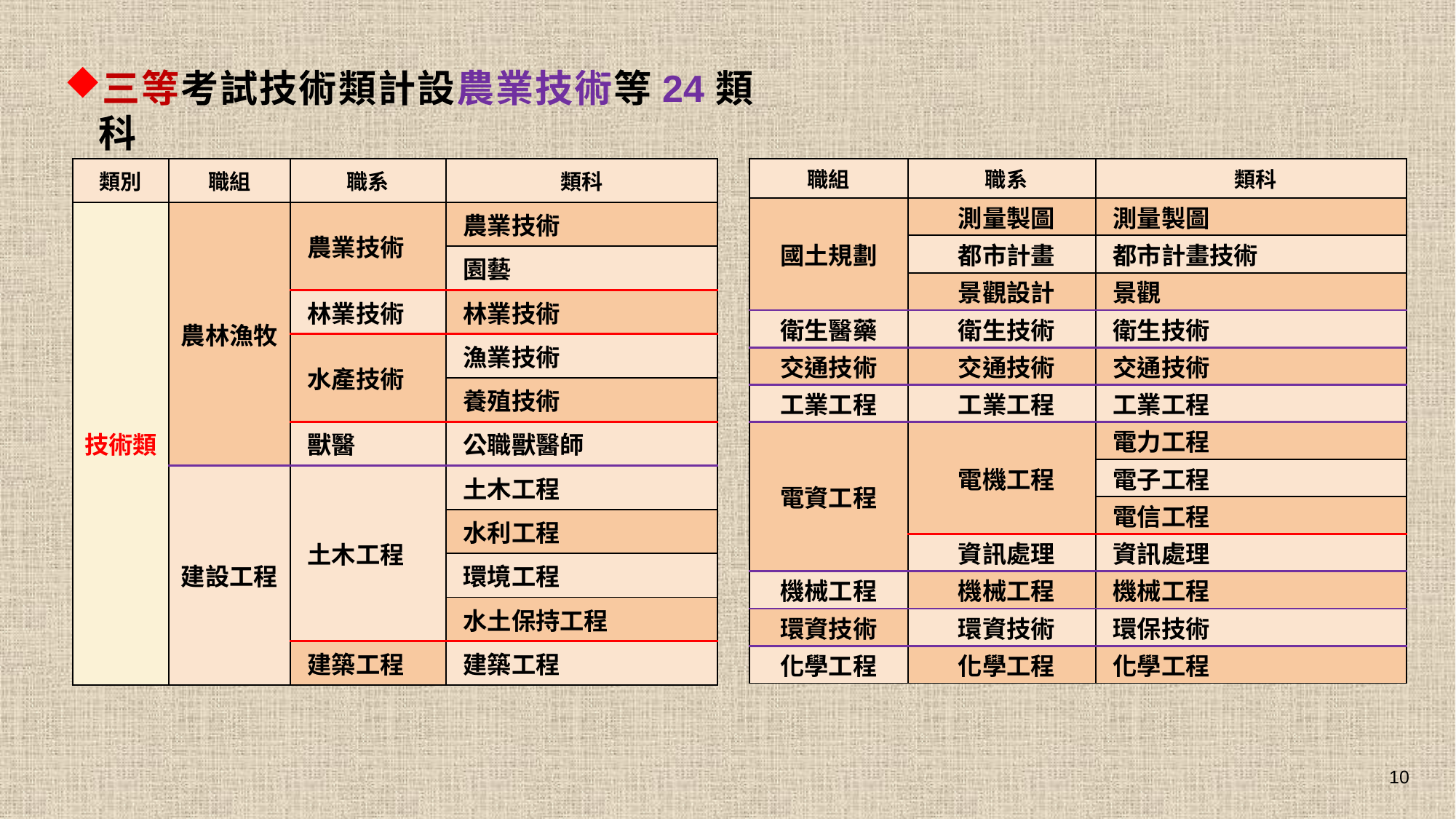

三等考試技術類計設農業技術等24類科
| 類別 | 職組 | 職系 | 類科 |
| --- | --- | --- | --- |
| 技術類 | 農林漁牧 | 農業技術 | 農業技術 |
|  |  |  | 園藝 |
|  |  | 林業技術 | 林業技術 |
|  |  | 水產技術 | 漁業技術 |
|  |  |  | 養殖技術 |
|  |  | 獸醫 | 公職獸醫師 |
|  | 建設工程 | 土木工程 | 土木工程 |
|  |  |  | 水利工程 |
|  |  |  | 環境工程 |
|  |  |  | 水土保持工程 |
|  |  | 建築工程 | 建築工程 |
| 職組 | 職系 | 類科 |
| --- | --- | --- |
| 國土規劃 | 測量製圖 | 測量製圖 |
|  | 都市計畫 | 都市計畫技術 |
|  | 景觀設計 | 景觀 |
| 衛生醫藥 | 衛生技術 | 衛生技術 |
| 交通技術 | 交通技術 | 交通技術 |
| 工業工程 | 工業工程 | 工業工程 |
| 電資工程 | 電機工程 | 電力工程 |
|  |  | 電子工程 |
|  |  | 電信工程 |
|  | 資訊處理 | 資訊處理 |
| 機械工程 | 機械工程 | 機械工程 |
| 環資技術 | 環資技術 | 環保技術 |
| 化學工程 | 化學工程 | 化學工程 |
10